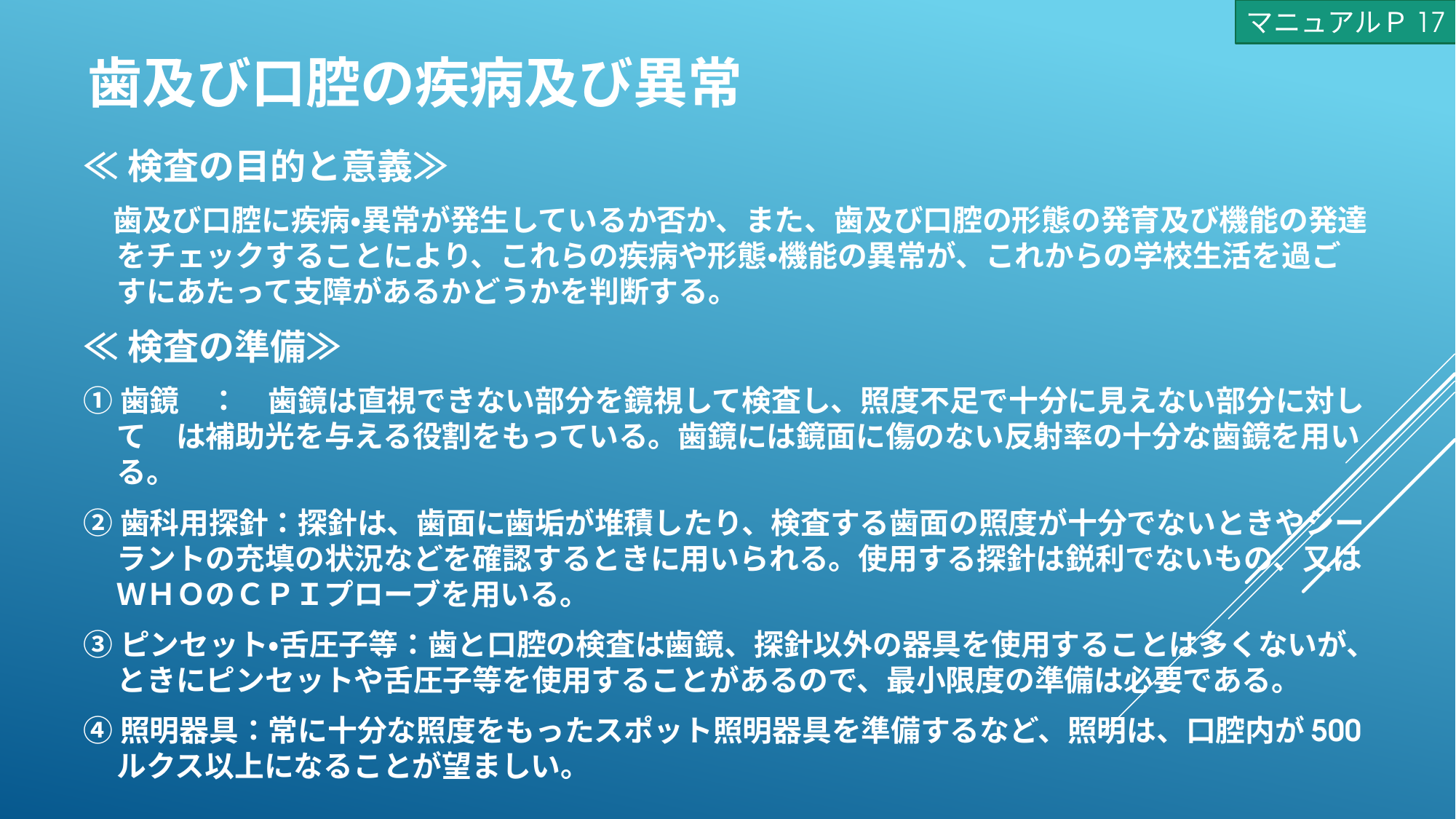

マニュアルＰ17
# 歯及び口腔の疾病及び異常
≪検査の目的と意義≫
　歯及び口腔に疾病・異常が発生しているか否か、また、歯及び口腔の形態の発育及び機能の発達をチェックすることにより、これらの疾病や形態・機能の異常が、これからの学校生活を過ごすにあたって支障があるかどうかを判断する。
≪検査の準備≫
①歯鏡　：　歯鏡は直視できない部分を鏡視して検査し、照度不足で十分に見えない部分に対して　は補助光を与える役割をもっている。歯鏡には鏡面に傷のない反射率の十分な歯鏡を用いる。
②歯科用探針：探針は、歯面に歯垢が堆積したり、検査する歯面の照度が十分でないときやシーラントの充填の状況などを確認するときに用いられる。使用する探針は鋭利でないもの、又はＷＨＯのＣＰＩプローブを用いる。
③ピンセット・舌圧子等：歯と口腔の検査は歯鏡、探針以外の器具を使用することは多くないが、ときにピンセットや舌圧子等を使用することがあるので、最小限度の準備は必要である。
④照明器具：常に十分な照度をもったスポット照明器具を準備するなど、照明は、口腔内が500ルクス以上になることが望ましい。